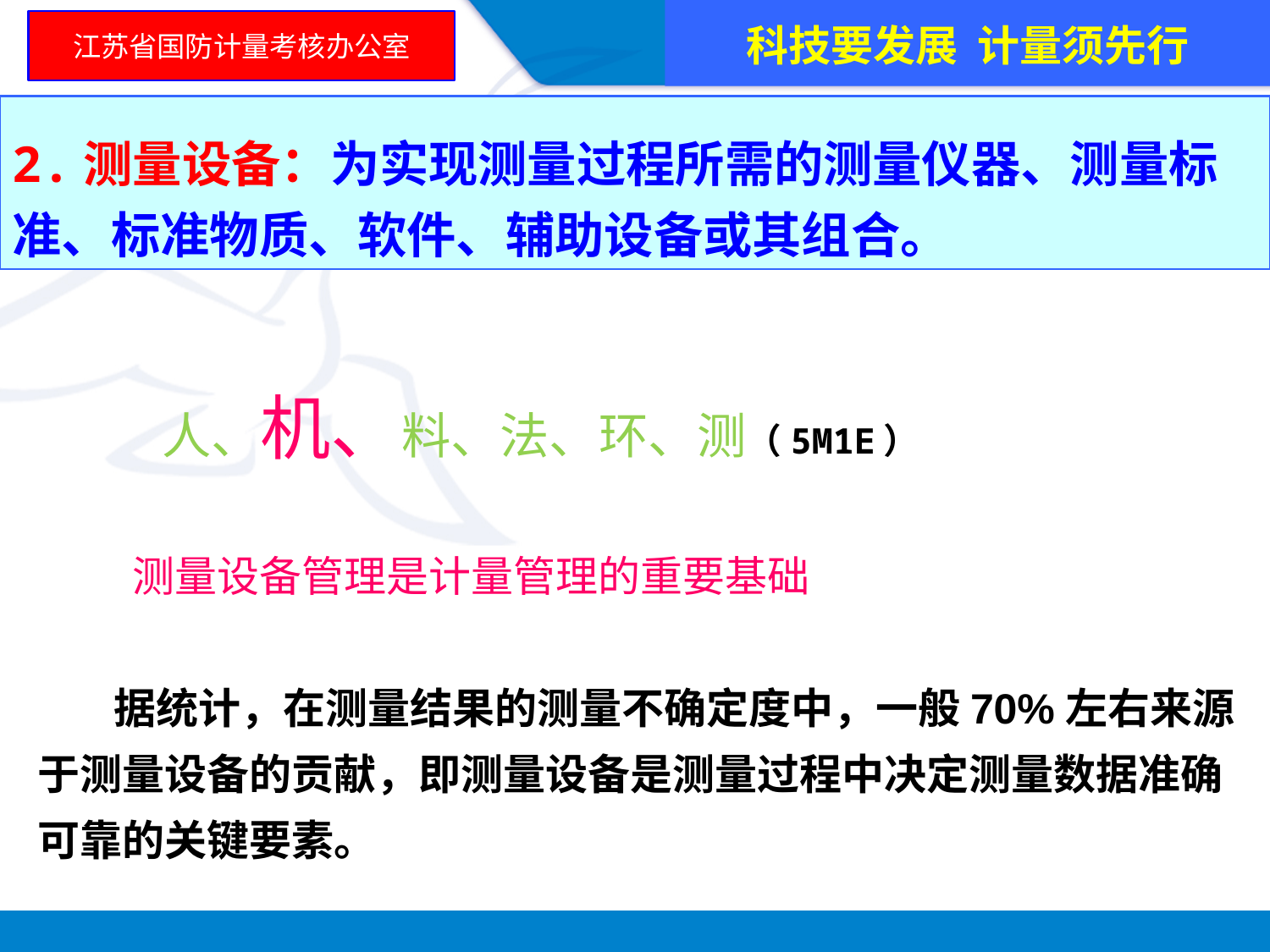

科技要发展  计量须先行
江苏省国防计量考核办公室
2.测量设备：为实现测量过程所需的测量仪器、测量标准、标准物质、软件、辅助设备或其组合。

            人、机、料、法、环、测（5M1E）
          测量设备管理是计量管理的重要基础
        据统计，在测量结果的测量不确定度中，一般70%左右来源于测量设备的贡献，即测量设备是测量过程中决定测量数据准确可靠的关键要素。